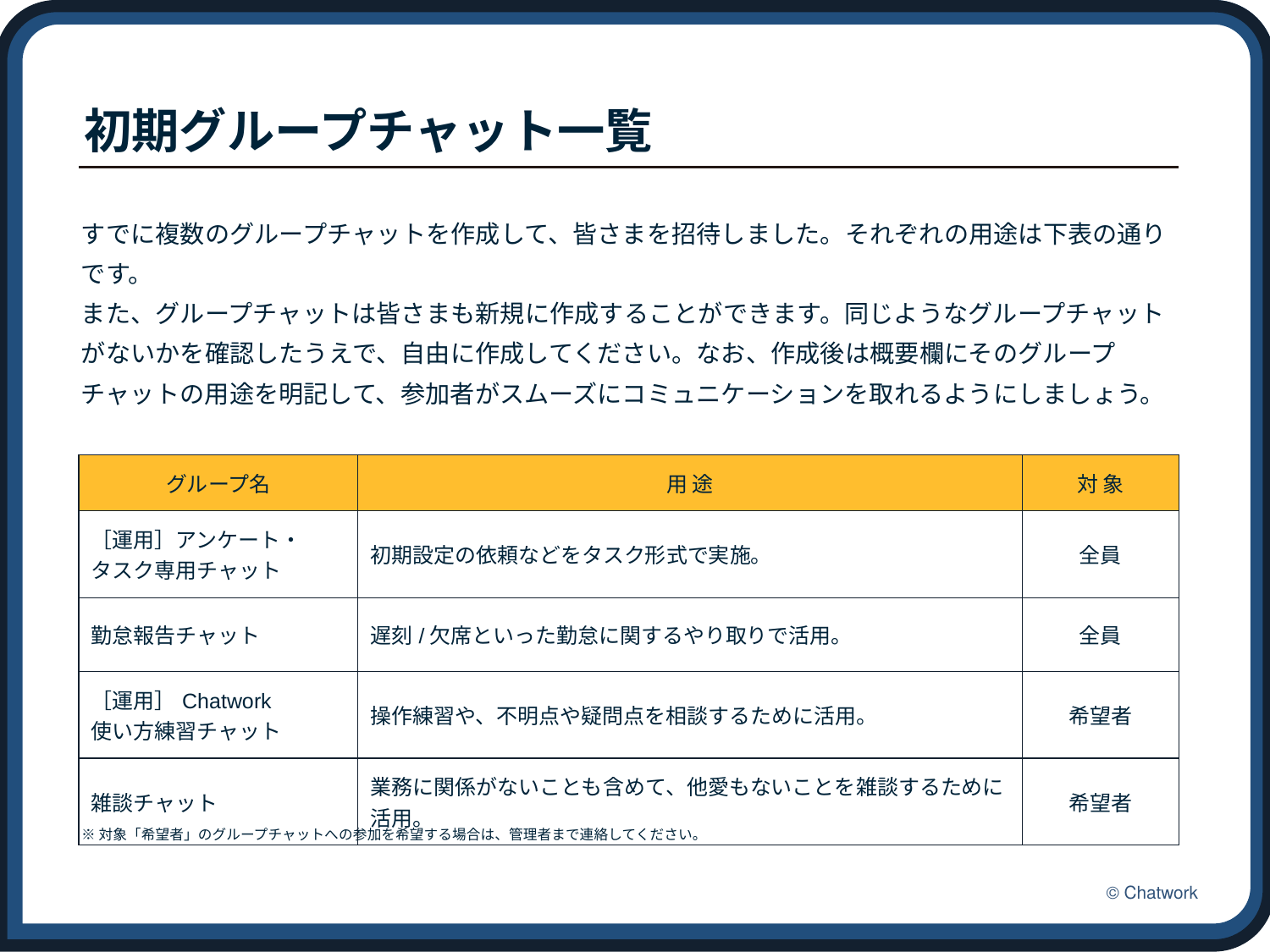

# 初期グループチャット一覧
すでに複数のグループチャットを作成して、皆さまを招待しました。それぞれの用途は下表の通りです。
また、グループチャットは皆さまも新規に作成することができます。同じようなグループチャットがないかを確認したうえで、自由に作成してください。なお、作成後は概要欄にそのグループチャットの用途を明記して、参加者がスムーズにコミュニケーションを取れるようにしましょう。

| グループ名 | 用 途 | 対 象 |
| --- | --- | --- |
| ［運用］アンケート・ タスク専用チャット | 初期設定の依頼などをタスク形式で実施。 | 全員 |
| 勤怠報告チャット | 遅刻/欠席といった勤怠に関するやり取りで活用。 | 全員 |
| ［運用］Chatwork 使い方練習チャット | 操作練習や、不明点や疑問点を相談するために活用。 | 希望者 |
| 雑談チャット | 業務に関係がないことも含めて、他愛もないことを雑談するために活用。 | 希望者 |
※対象「希望者」のグループチャットへの参加を希望する場合は、管理者まで連絡してください。